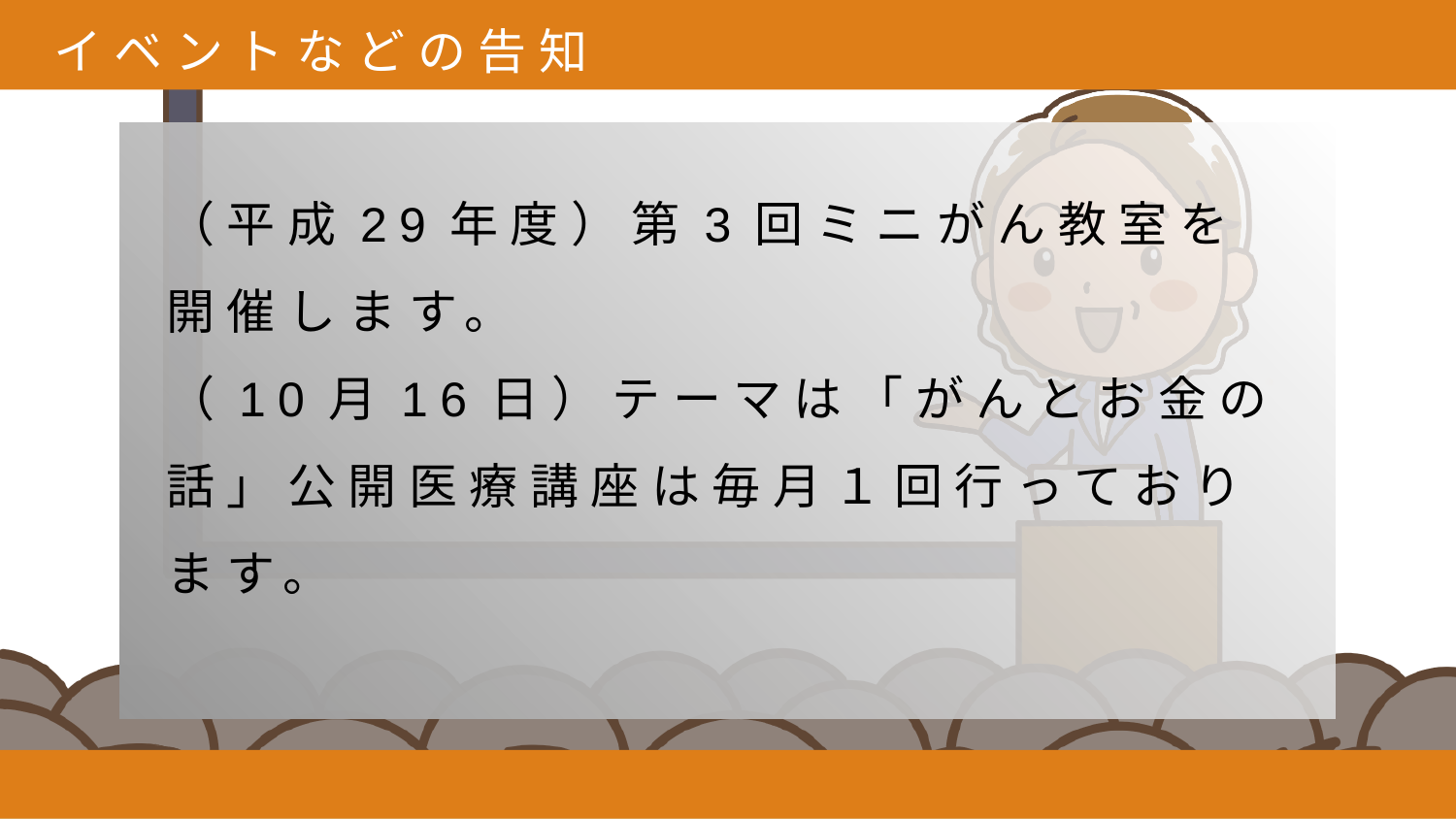

イベントなどの告知

（平成29年度）第3回ミニがん教室を開催します。
（10月16日）テーマは「がんとお金の話」公開医療講座は毎月１回行っております。